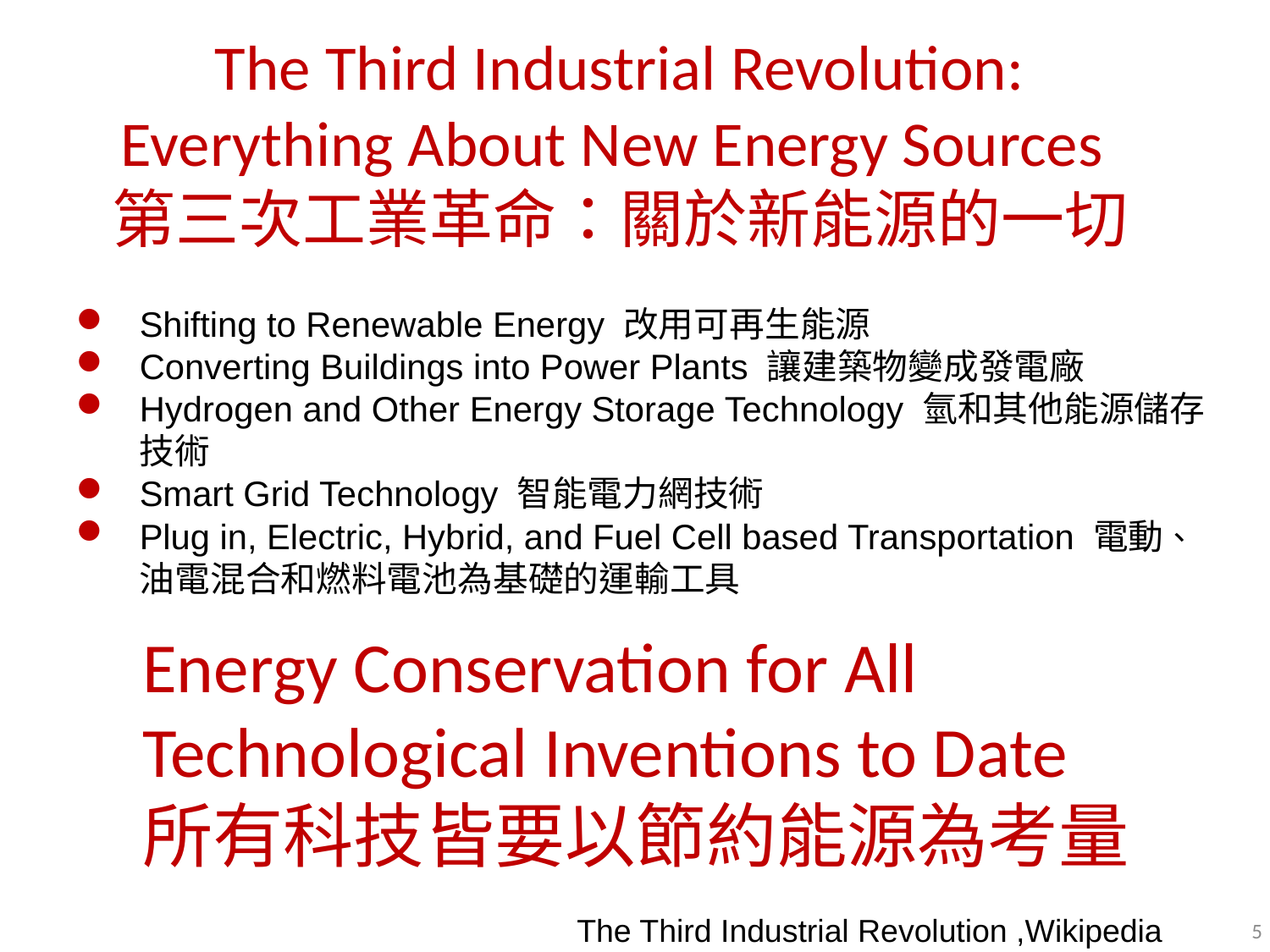

The Third Industrial Revolution:  Everything About New Energy Sources第三次工業革命：關於新能源的一切

Shifting to Renewable Energy 改用可再生能源
Converting Buildings into Power Plants 讓建築物變成發電廠
Hydrogen and Other Energy Storage Technology 氫和其他能源儲存技術
Smart Grid Technology 智能電力網技術
Plug in, Electric, Hybrid, and Fuel Cell based Transportation 電動、油電混合和燃料電池為基礎的運輸工具
Energy Conservation for All Technological Inventions to Date 所有科技皆要以節約能源為考量
The Third Industrial Revolution ,Wikipedia
5